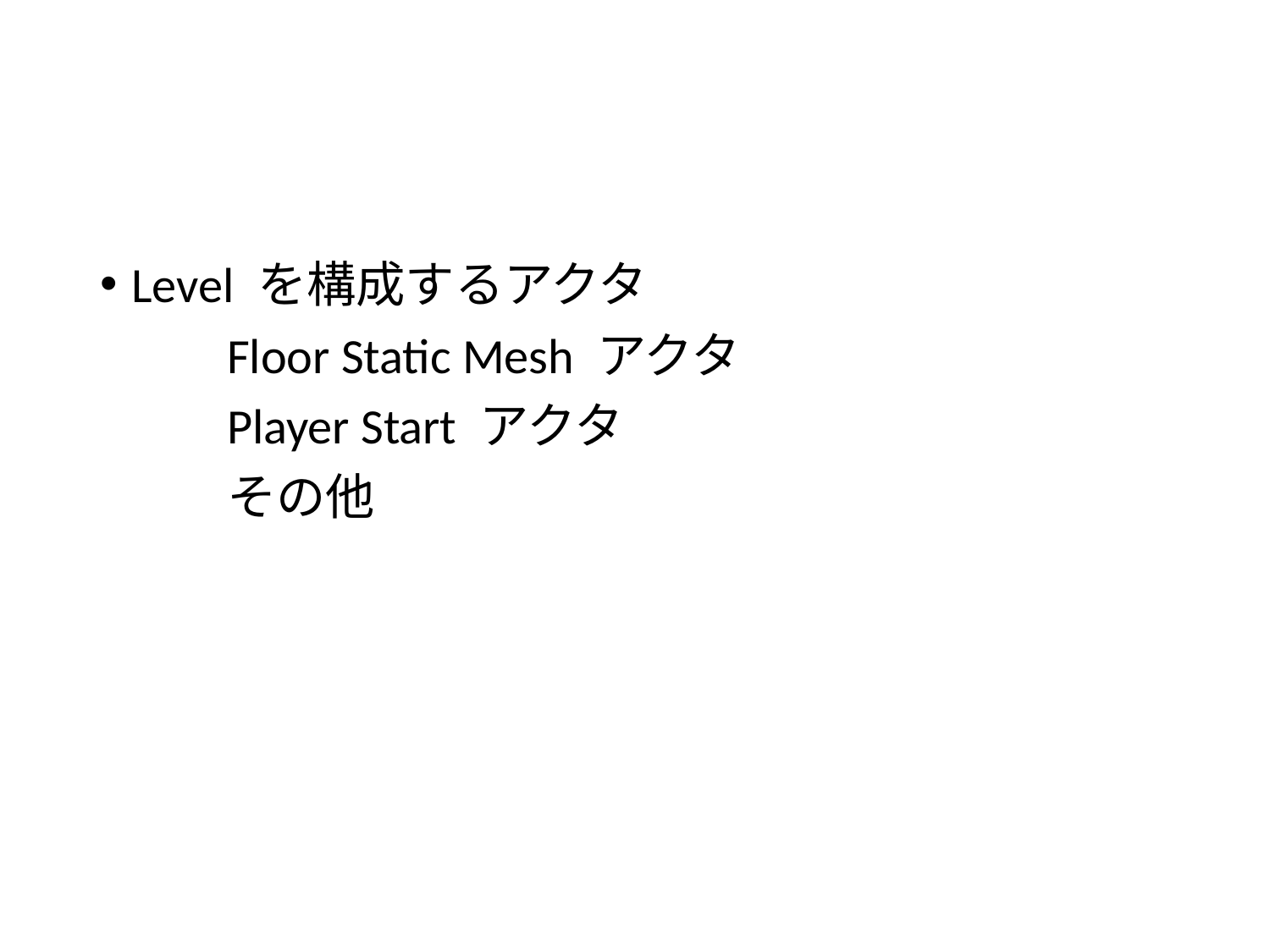

#
Level を構成するアクタ
	Floor Static Mesh アクタ
	Player Start アクタ
	その他